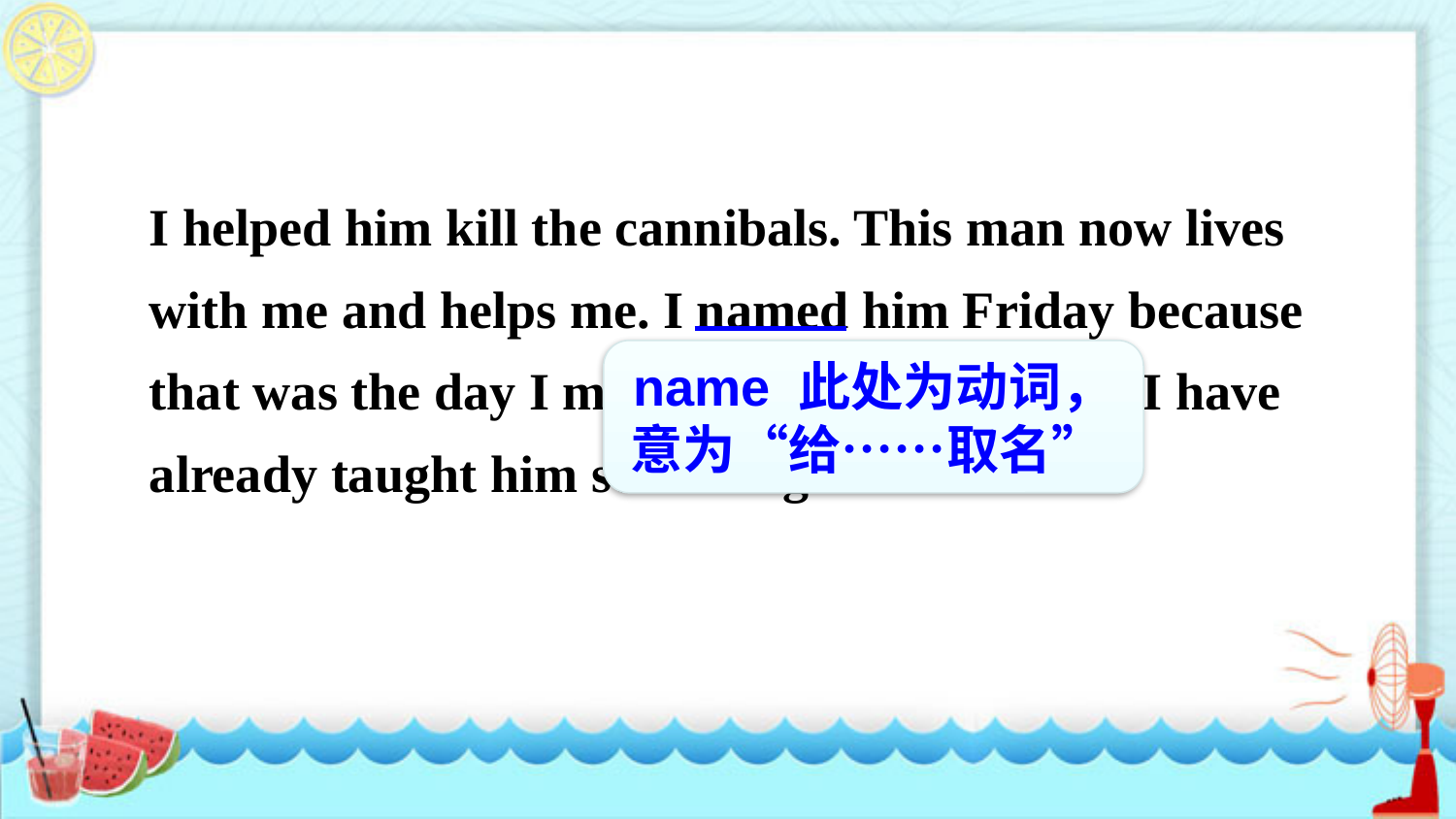

I helped him kill the cannibals. This man now lives with me and helps me. I named him Friday because that was the day I met him. He is smart and I have already taught him some English.
name 此处为动词，
意为“给……取名”